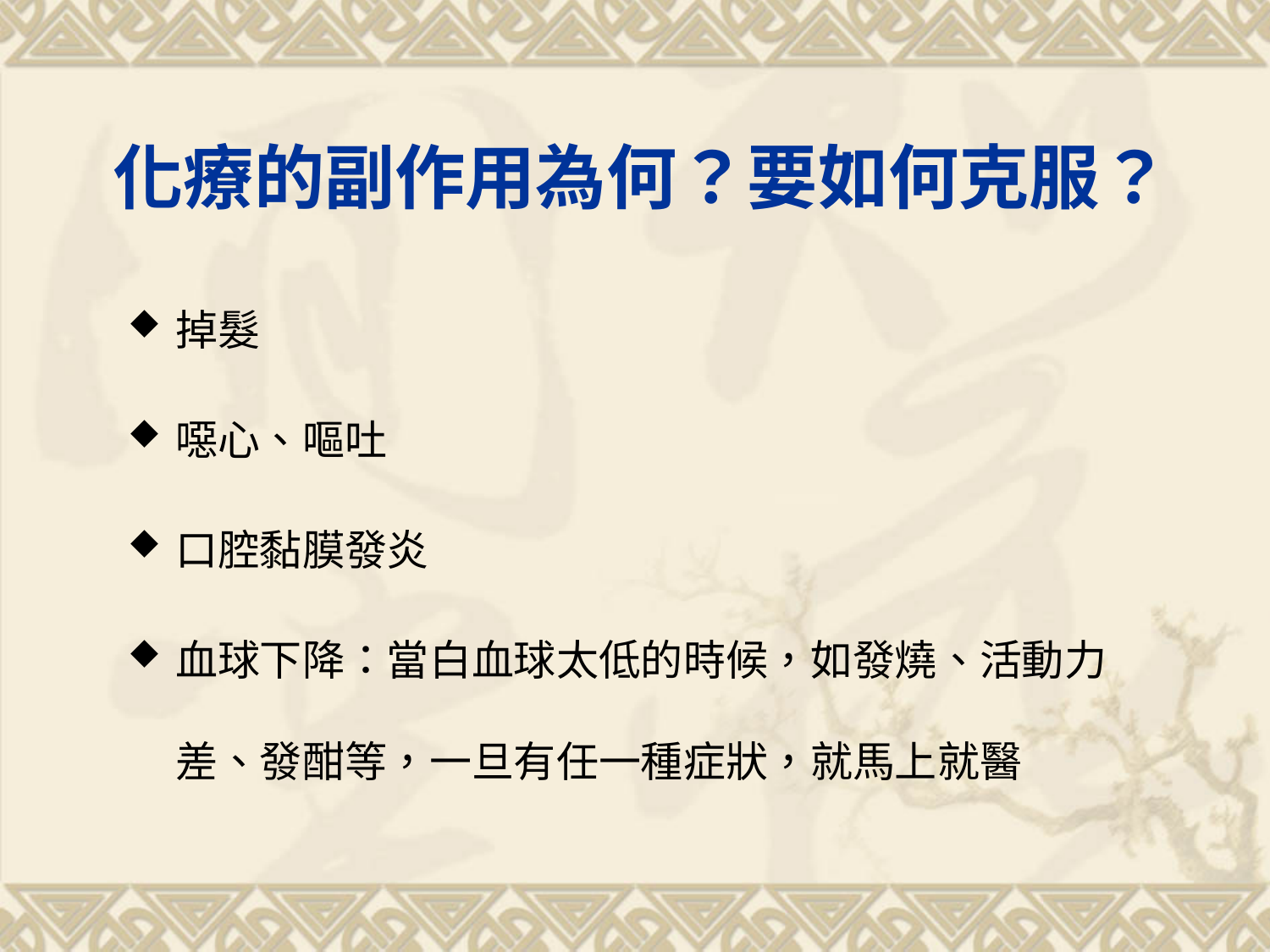

# 化療的副作用為何？要如何克服？
掉髮
噁心、嘔吐
口腔黏膜發炎
血球下降：當白血球太低的時候，如發燒、活動力差、發酣等，一旦有任一種症狀，就馬上就醫